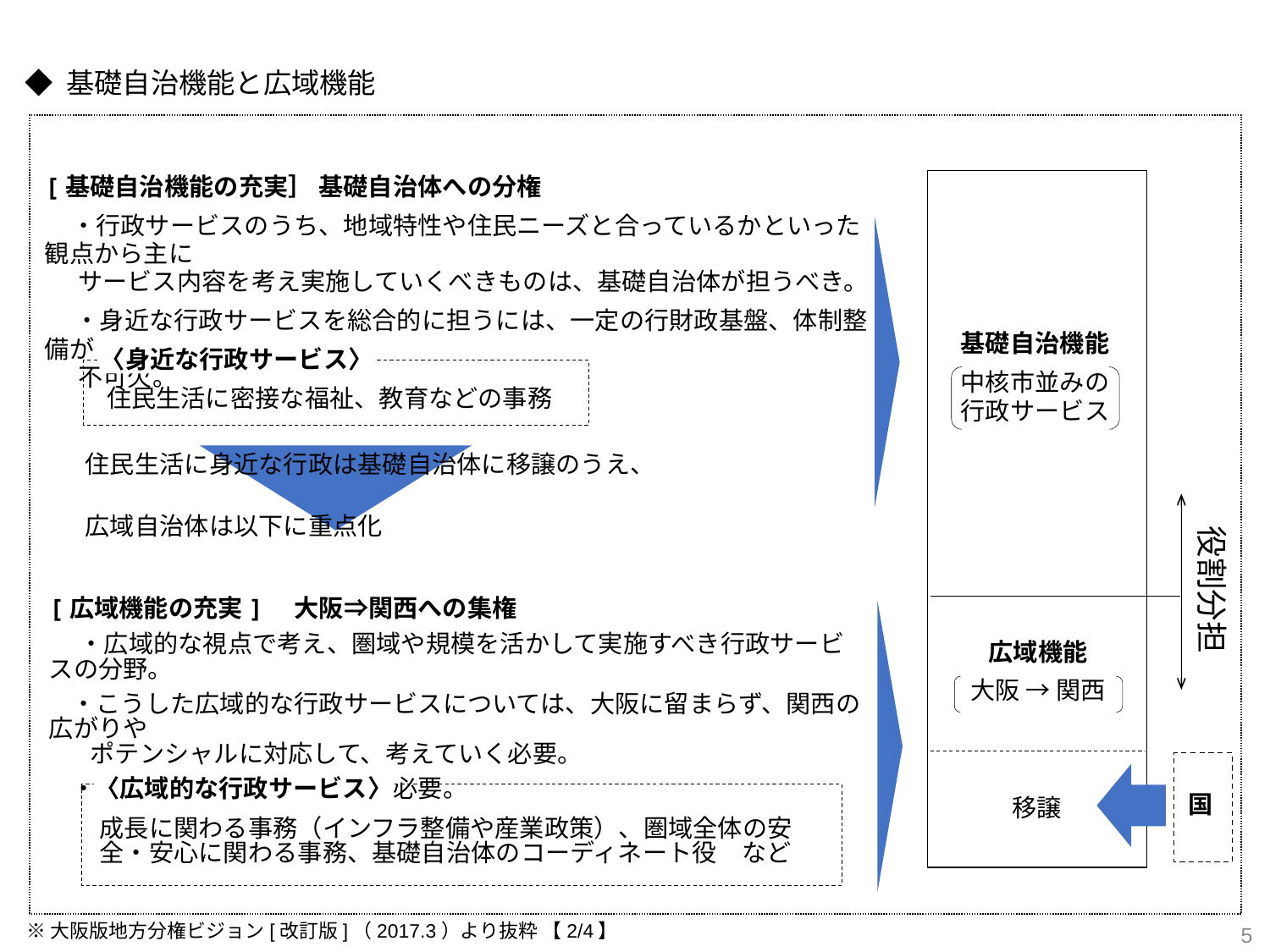

◆ 基礎自治機能と広域機能

[基礎自治機能の充実］ 基礎自治体への分権
　  ・行政サービスのうち、地域特性や住民ニーズと合っているかといった観点から主に
     サービス内容を考え実施していくべきものは、基礎自治体が担うべき。
　 ・身近な行政サービスを総合的に担うには、一定の行財政基盤、体制整備が
     不可欠。
基礎自治機能
中核市並みの
行政サービス
〈身近な行政サービス〉

住民生活に密接な福祉、教育などの事務

住民生活に身近な行政は基礎自治体に移譲のうえ、
広域自治体は以下に重点化
役割分担
[広域機能の充実]　大阪⇒関西への集権
　 ・広域的な視点で考え、圏域や規模を活かして実施すべき行政サービスの分野。
   ・こうした広域的な行政サービスについては、大阪に留まらず、関西の広がりや
　   ポテンシャルに対応して、考えていく必要。
   ・国からの権限移譲も進める必要。

広域機能
大阪 → 関西

〈広域的な行政サービス〉
国

移譲
成長に関わる事務（インフラ整備や産業政策）、圏域全体の安全・安心に関わる事務、基礎自治体のコーディネート役　など
5
※大阪版地方分権ビジョン[改訂版]（2017.3）より抜粋 【2/4】